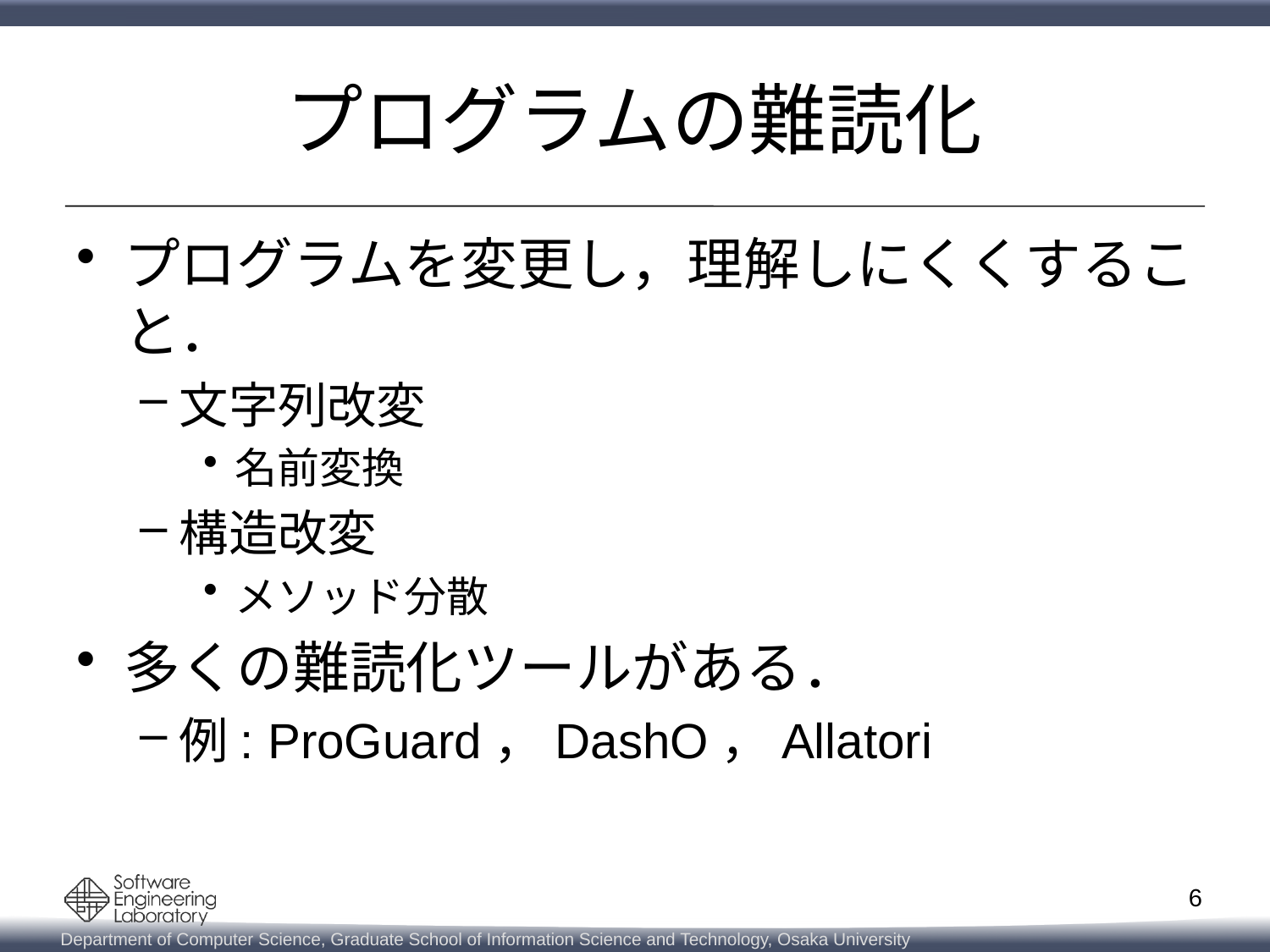

# プログラムの難読化
プログラムを変更し，理解しにくくすること．
文字列改変
名前変換
構造改変
メソッド分散
多くの難読化ツールがある．
例: ProGuard，DashO，Allatori
6